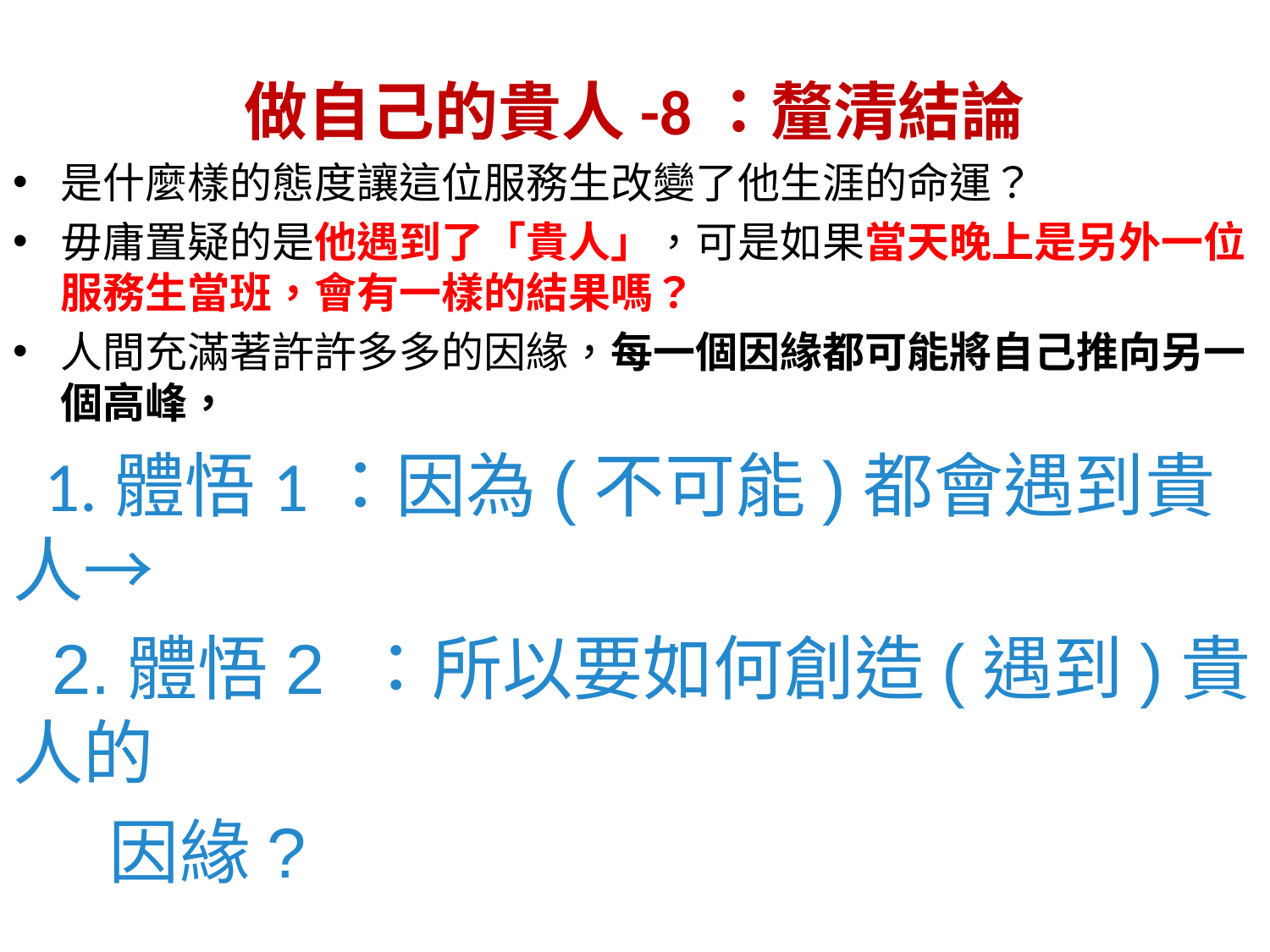

做自己的貴人-8：釐清結論
是什麼樣的態度讓這位服務生改變了他生涯的命運？
毋庸置疑的是他遇到了「貴人」，可是如果當天晚上是另外一位服務生當班，會有一樣的結果嗎？
人間充滿著許許多多的因緣，每一個因緣都可能將自己推向另一個高峰，
  1.體悟1：因為(不可能)都會遇到貴人→
  2.體悟2 ：所以要如何創造(遇到)貴人的
     因緣?